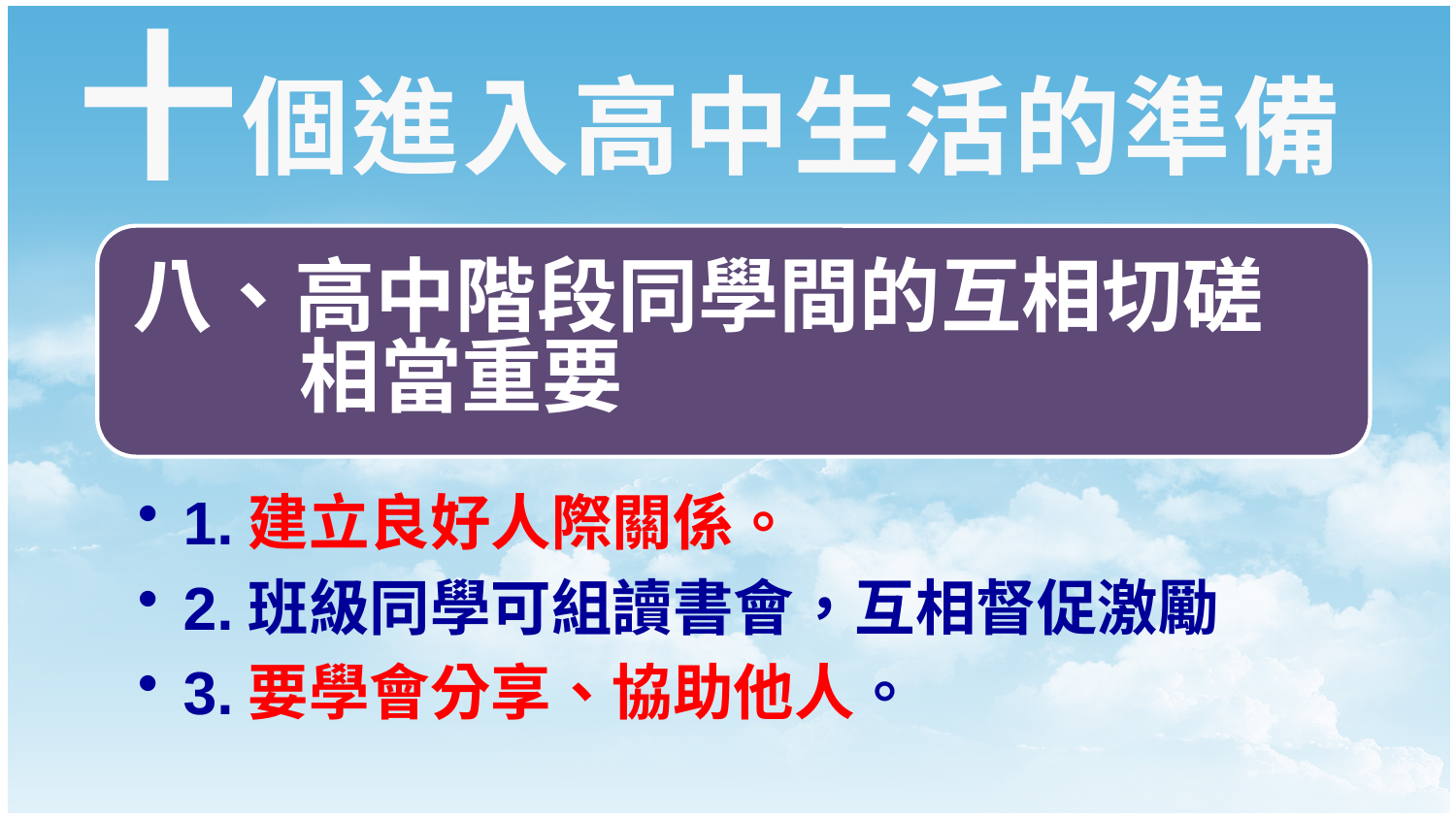

十個進入高中生活的準備
八、高中階段同學間的互相切磋
        相當重要
1.建立良好人際關係。
2.班級同學可組讀書會，互相督促激勵
3.要學會分享、協助他人。